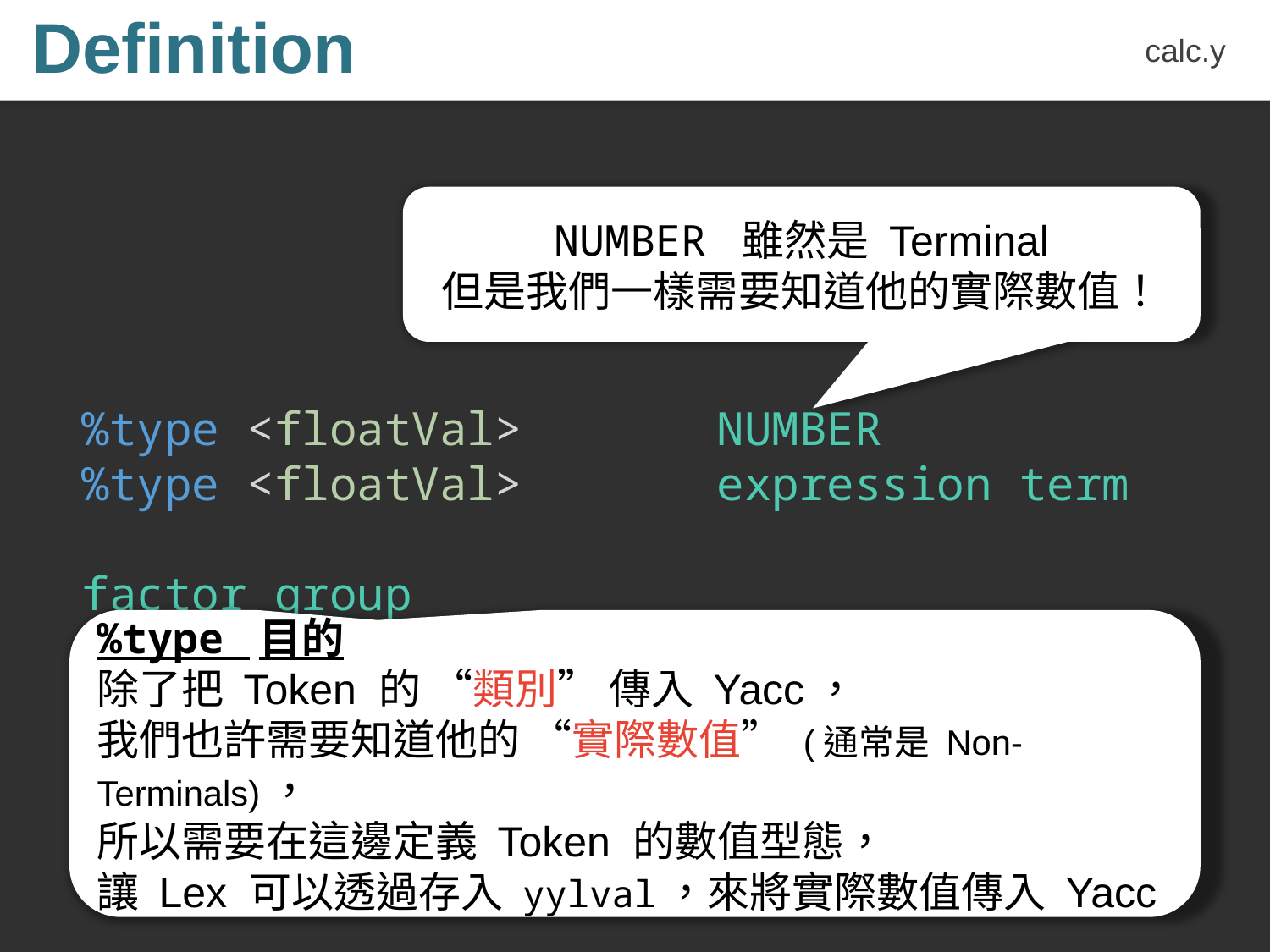

Definition
calc.y

%type <floatVal>		NUMBER
%type <floatVal>		expression term
								factor group

NUMBER 雖然是 Terminal
但是我們一樣需要知道他的實際數值！
%type 目的
除了把 Token 的 “類別” 傳入 Yacc，
我們也許需要知道他的 “實際數值” (通常是 Non-Terminals)，
所以需要在這邊定義 Token 的數值型態，
讓 Lex 可以透過存入 yylval，來將實際數值傳入 Yacc